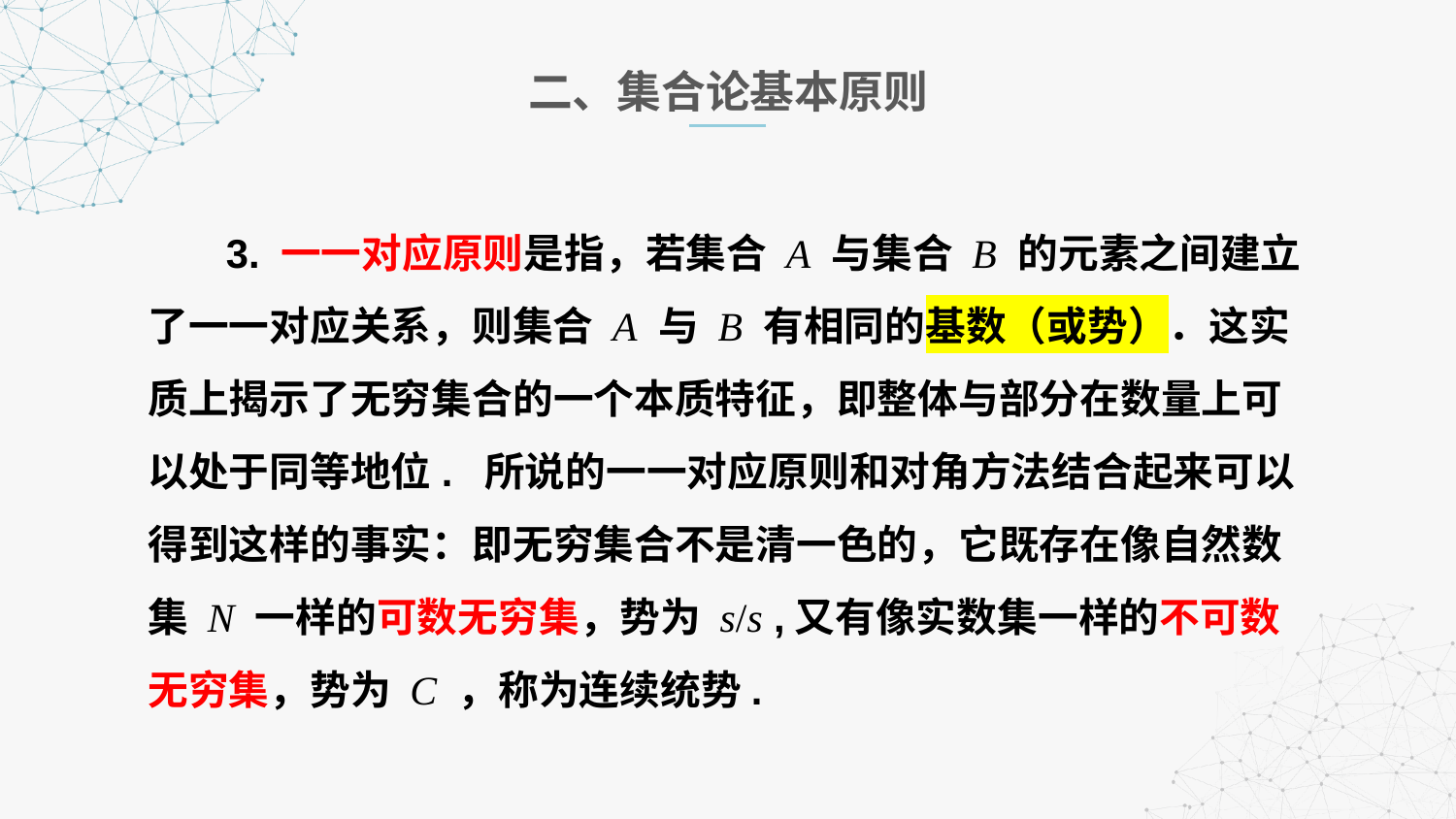

二、集合论基本原则
       3. 一一对应原则是指，若集合 A 与集合 B 的元素之间建立了一一对应关系，则集合 A 与 B 有相同的基数（或势）．这实质上揭示了无穷集合的一个本质特征，即整体与部分在数量上可以处于同等地位.  所说的一一对应原则和对角方法结合起来可以得到这样的事实：即无穷集合不是清一色的，它既存在像自然数集 N 一样的可数无穷集，势为 s/s ,又有像实数集一样的不可数无穷集，势为 C ，称为连续统势.